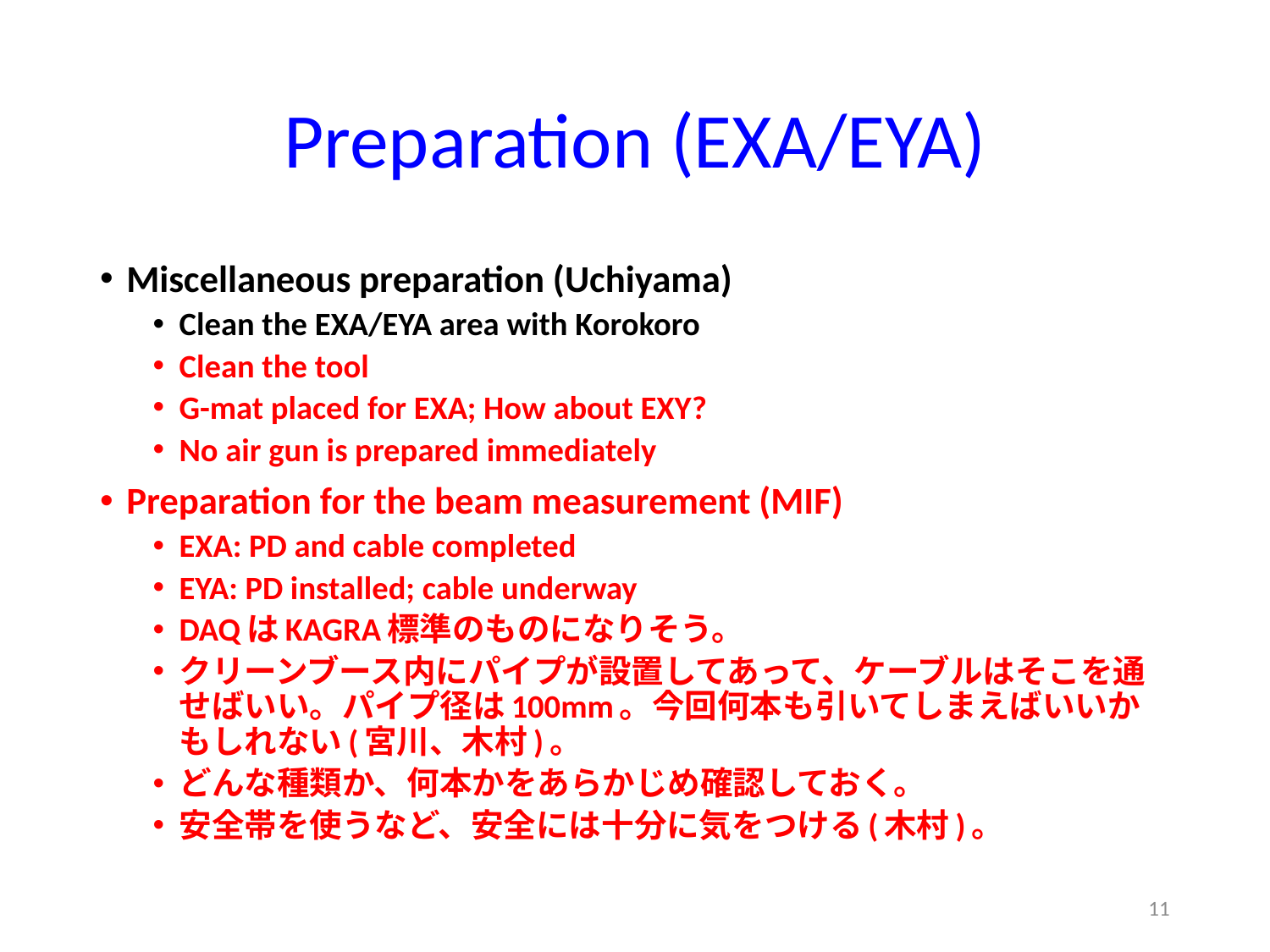

# Preparation (EXA/EYA)
Miscellaneous preparation (Uchiyama)
Clean the EXA/EYA area with Korokoro
Clean the tool
G-mat placed for EXA; How about EXY?
No air gun is prepared immediately
Preparation for the beam measurement (MIF)
EXA: PD and cable completed
EYA: PD installed; cable underway
DAQはKAGRA標準のものになりそう。
クリーンブース内にパイプが設置してあって、ケーブルはそこを通せばいい。パイプ径は100mm。今回何本も引いてしまえばいいかもしれない(宮川、木村)。
どんな種類か、何本かをあらかじめ確認しておく。
安全帯を使うなど、安全には十分に気をつける(木村)。

11